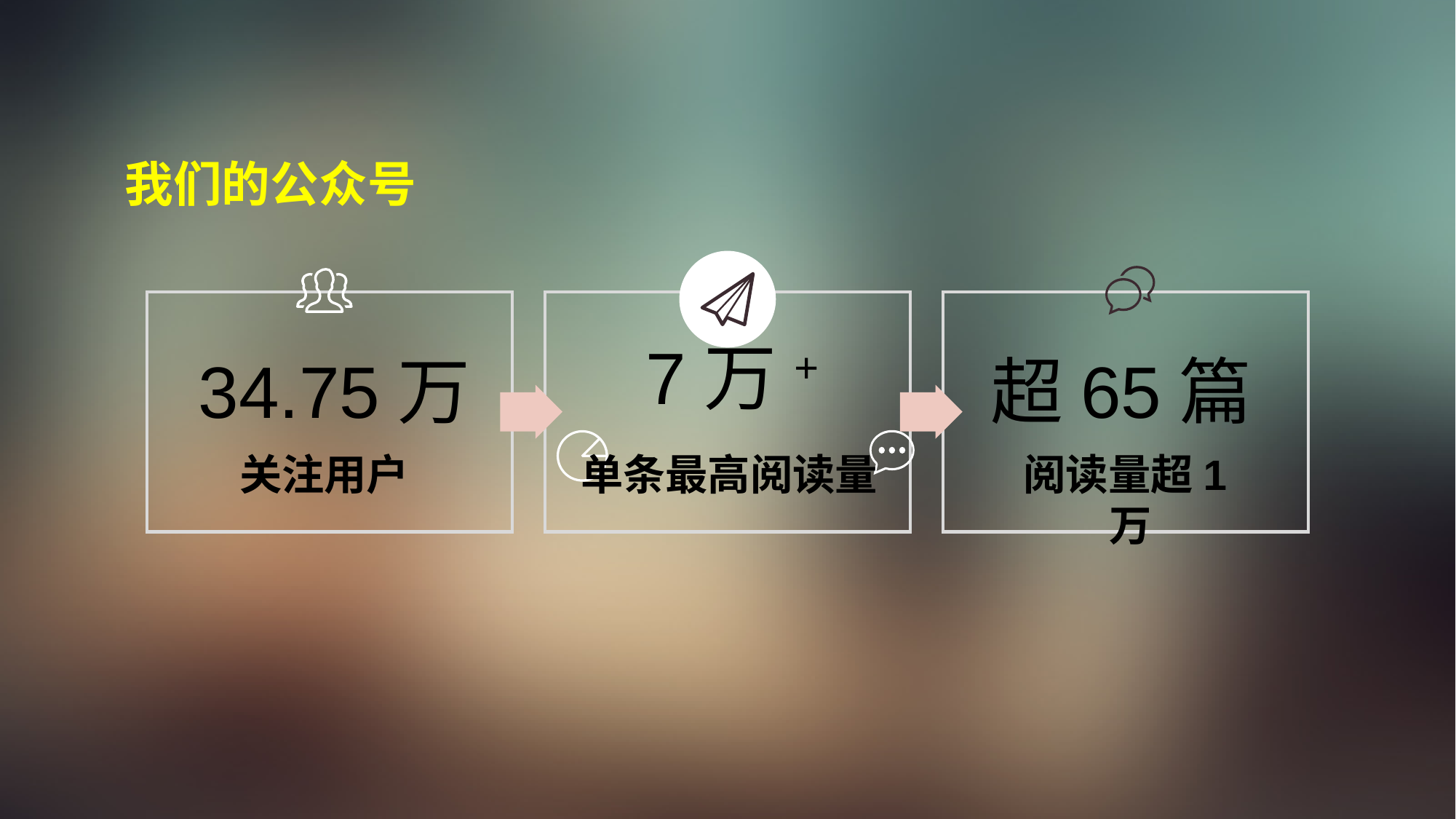

我们的公众号

7万+
34.75万
超65篇

关注用户
单条最高阅读量
阅读量超1万